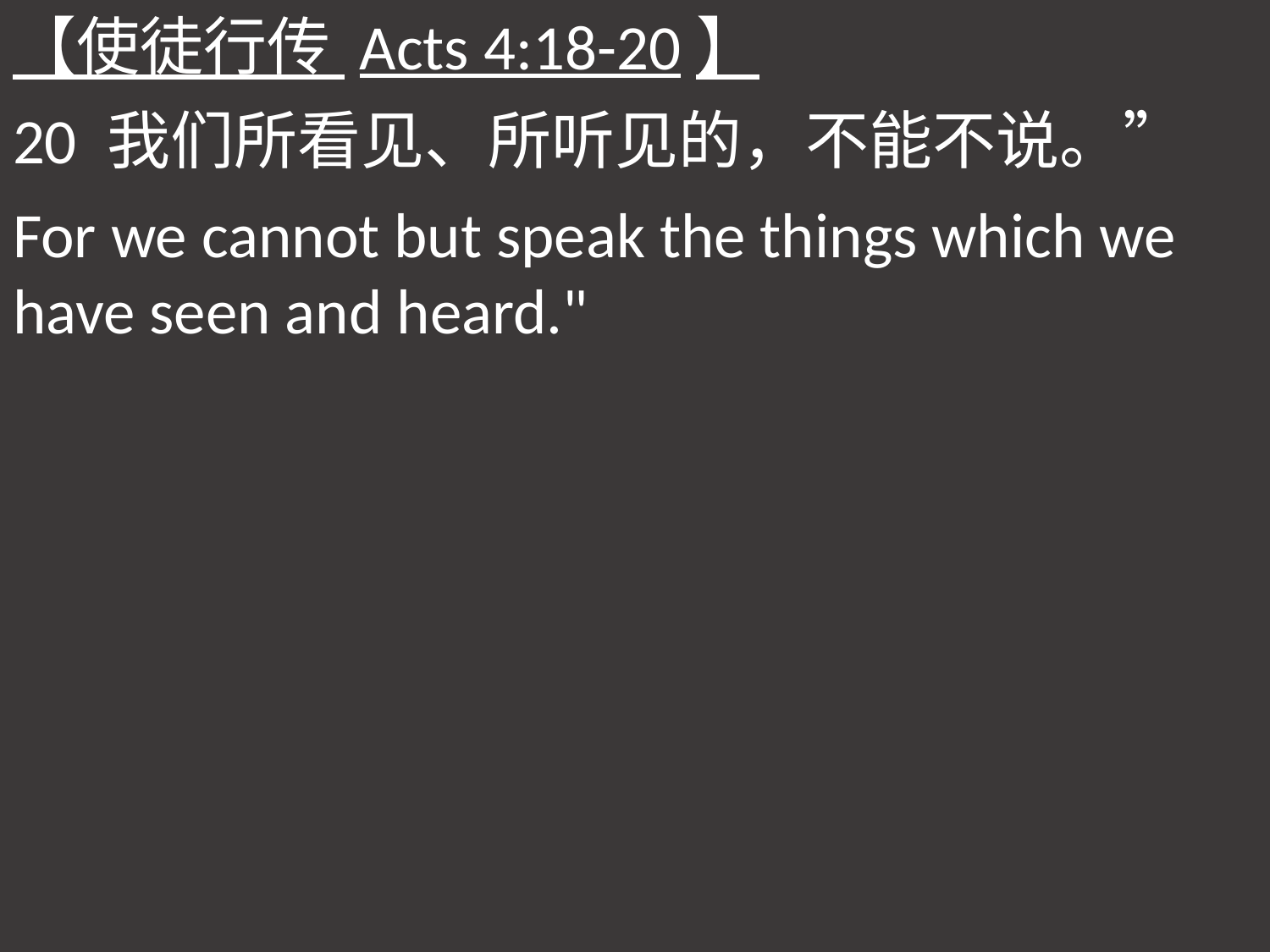

【使徒行传 Acts 4:18-20】
20 我们所看见、所听见的，不能不说。”
For we cannot but speak the things which we have seen and heard."